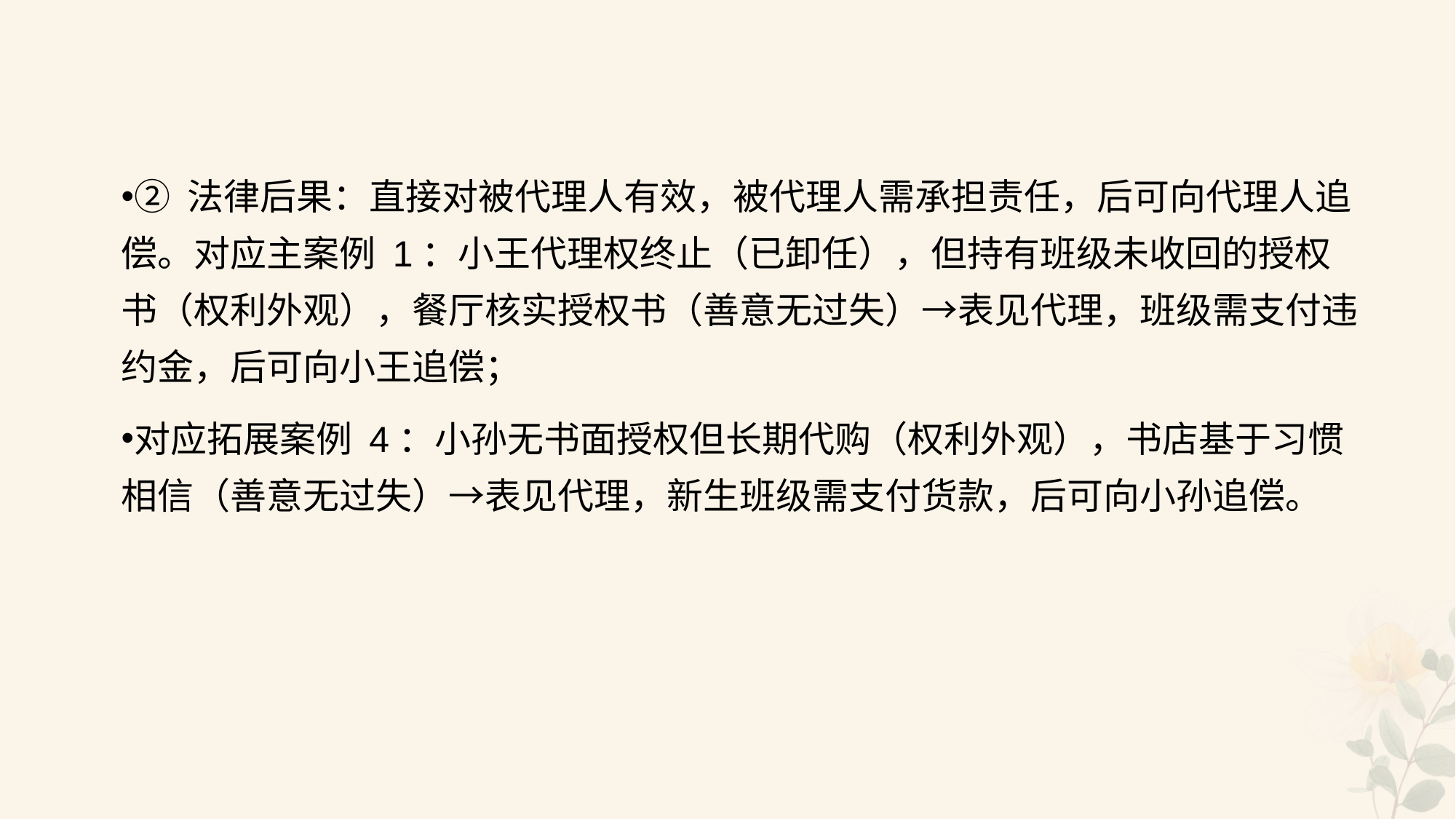

#
② 法律后果：直接对被代理人有效，被代理人需承担责任，后可向代理人追偿。对应主案例 1：小王代理权终止（已卸任），但持有班级未收回的授权书（权利外观），餐厅核实授权书（善意无过失）→表见代理，班级需支付违约金，后可向小王追偿；
对应拓展案例 4：小孙无书面授权但长期代购（权利外观），书店基于习惯相信（善意无过失）→表见代理，新生班级需支付货款，后可向小孙追偿。